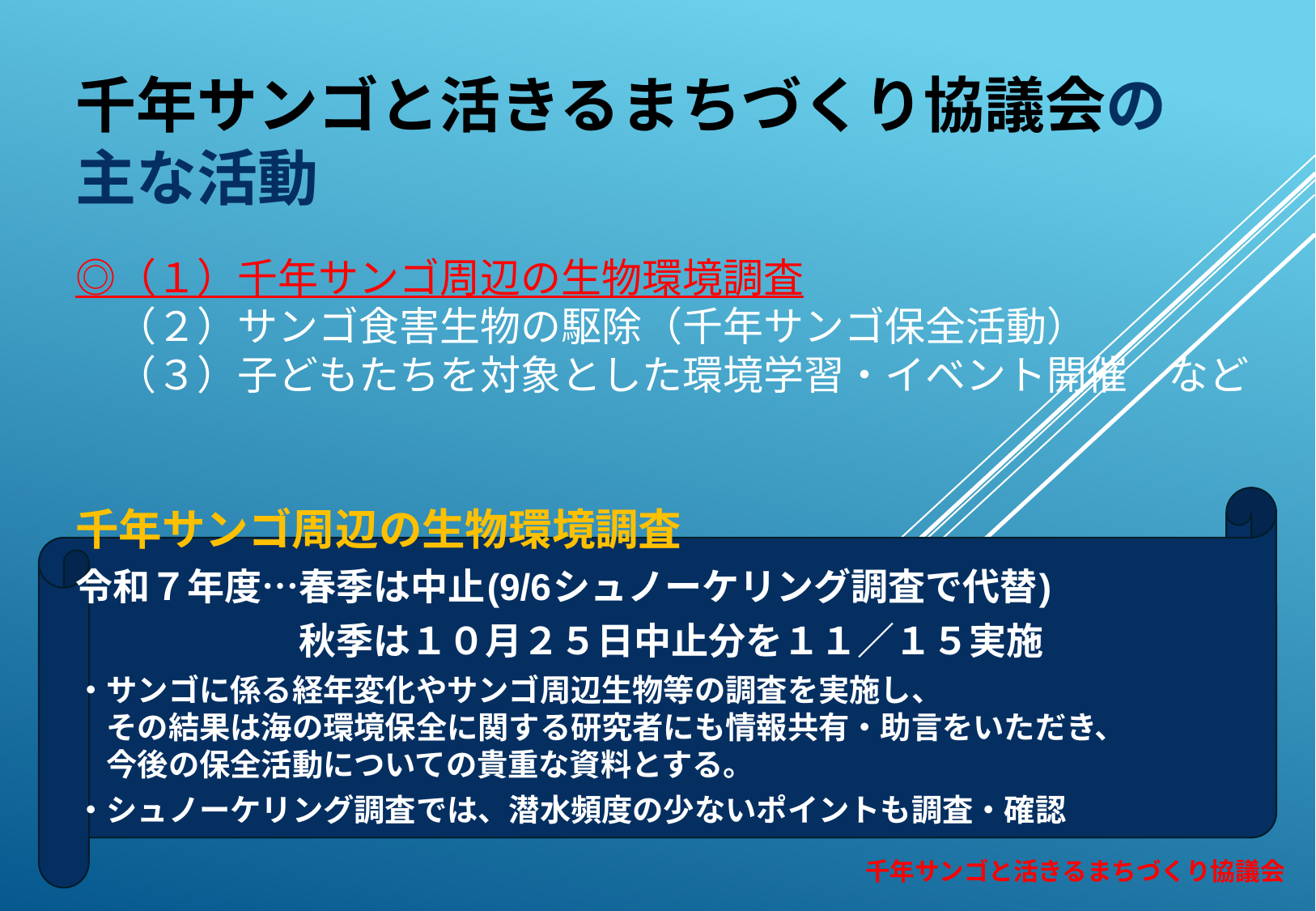

# 千年サンゴと活きるまちづくり協議会の 主な活動　　　　　　　　　　　　　　　 ◎（１）千年サンゴ周辺の生物環境調査 　（２）サンゴ食害生物の駆除（千年サンゴ保全活動） 　（３）子どもたちを対象とした環境学習・イベント開催　など

千年サンゴ周辺の生物環境調査
令和７年度…春季は中止(9/6シュノーケリング調査で代替)
　　　　　　秋季は１０月２５日中止分を１１／１５実施
・サンゴに係る経年変化やサンゴ周辺生物等の調査を実施し、
　その結果は海の環境保全に関する研究者にも情報共有・助言をいただき、
　今後の保全活動についての貴重な資料とする。
・シュノーケリング調査では、潜水頻度の少ないポイントも調査・確認

千年サンゴと活きるまちづくり協議会